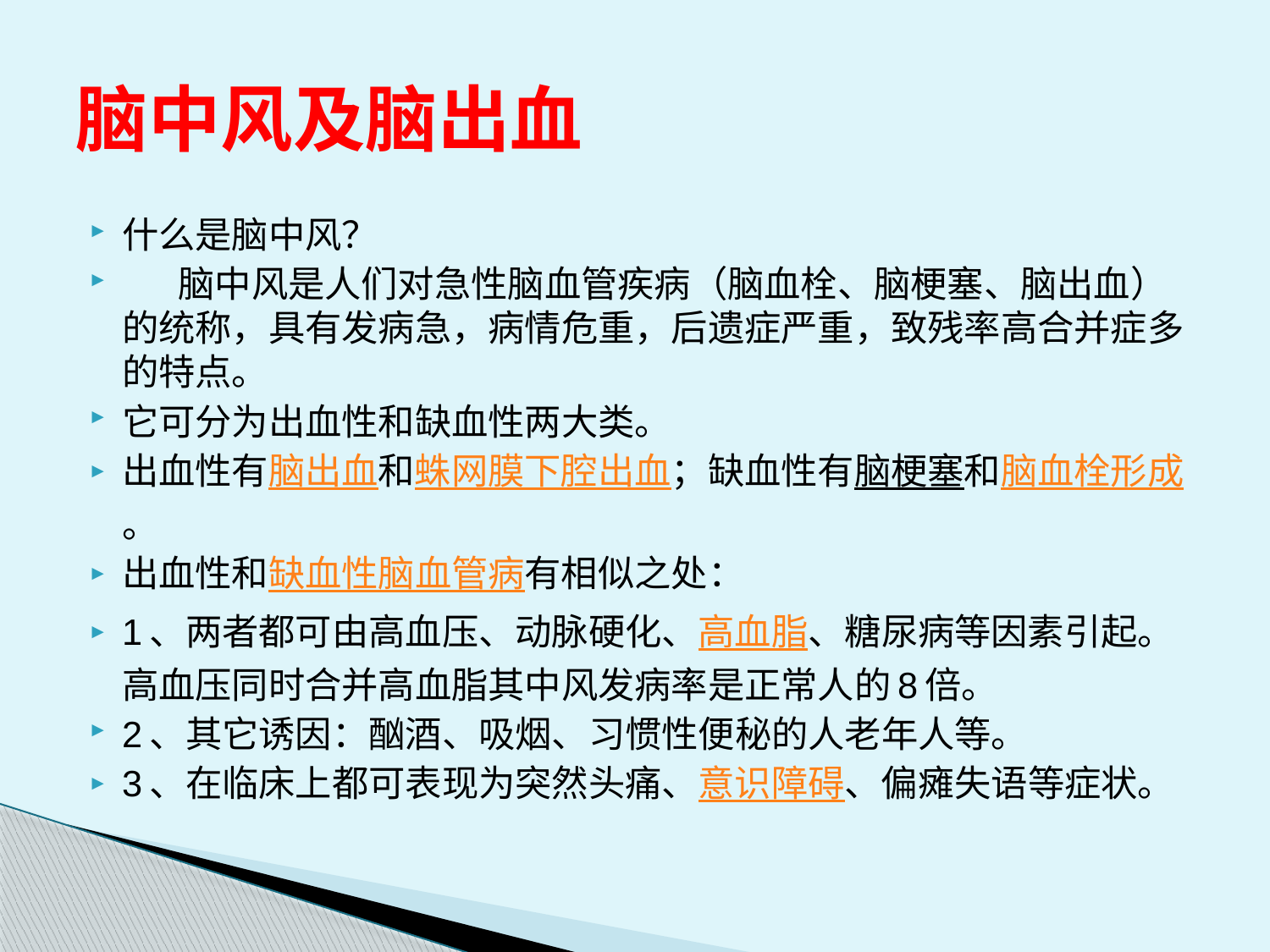

# 脑中风及脑出血
什么是脑中风？
      脑中风是人们对急性脑血管疾病（脑血栓、脑梗塞、脑出血）的统称，具有发病急，病情危重，后遗症严重，致残率高合并症多的特点。
它可分为出血性和缺血性两大类。
出血性有脑出血和蛛网膜下腔出血；缺血性有脑梗塞和脑血栓形成。
出血性和缺血性脑血管病有相似之处：
1、两者都可由高血压、动脉硬化、高血脂、糖尿病等因素引起。高血压同时合并高血脂其中风发病率是正常人的8倍。
2、其它诱因：酗酒、吸烟、习惯性便秘的人老年人等。
3、在临床上都可表现为突然头痛、意识障碍、偏瘫失语等症状。